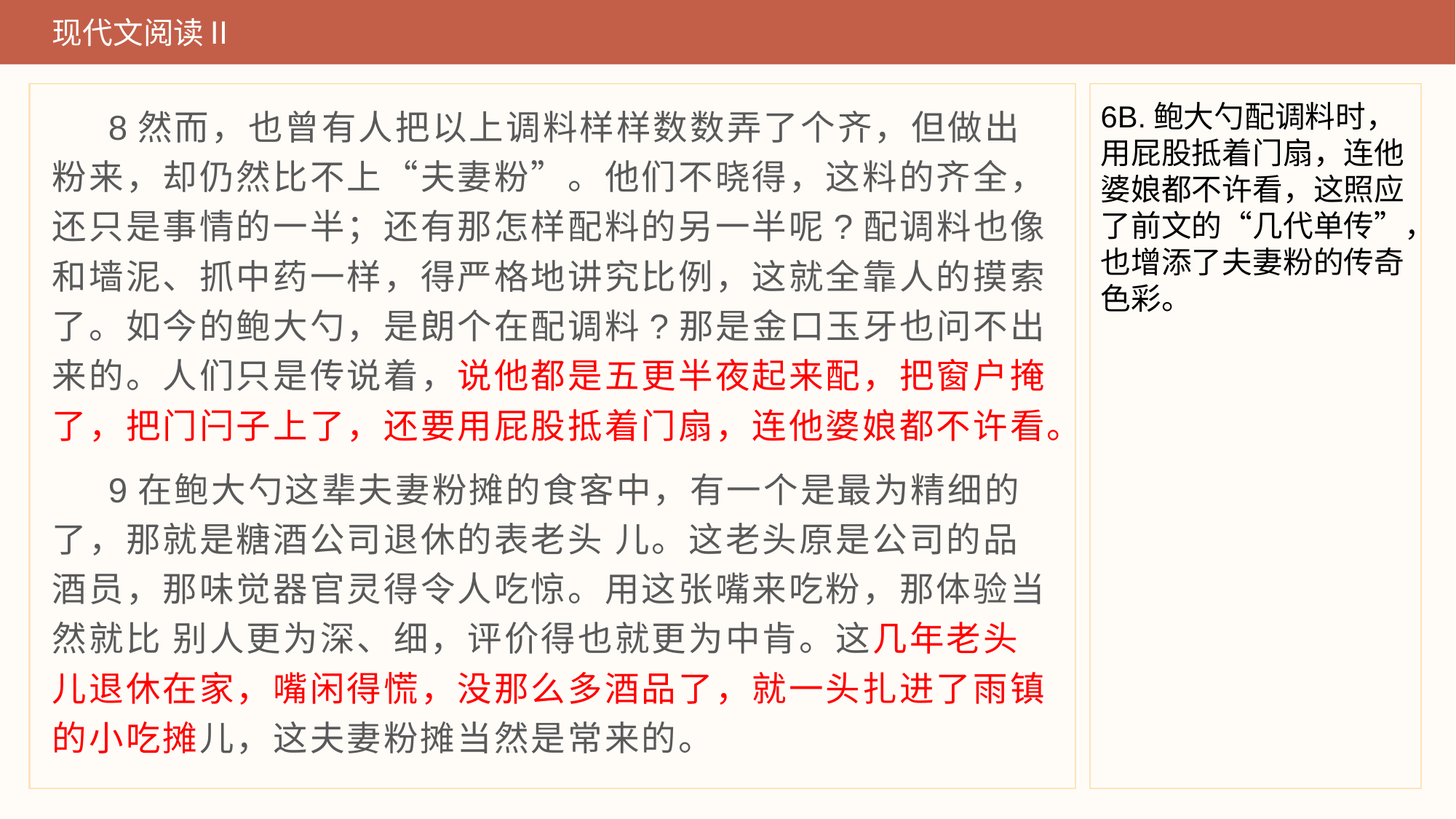

现代文阅读Ⅱ

8然而，也曾有人把以上调料样样数数弄了个齐，但做出粉来，却仍然比不上“夫妻粉”。他们不晓得，这料的齐全，还只是事情的一半；还有那怎样配料的另一半呢?配调料也像和墙泥、抓中药一样，得严格地讲究比例，这就全靠人的摸索了。如今的鲍大勺，是朗个在配调料?那是金口玉牙也问不出来的。人们只是传说着，说他都是五更半夜起来配，把窗户掩了，把门闩子上了，还要用屁股抵着门扇，连他婆娘都不许看。
9在鲍大勺这辈夫妻粉摊的食客中，有一个是最为精细的了，那就是糖酒公司退休的表老头 儿。这老头原是公司的品酒员，那味觉器官灵得令人吃惊。用这张嘴来吃粉，那体验当然就比 别人更为深、细，评价得也就更为中肯。这几年老头儿退休在家，嘴闲得慌，没那么多酒品了，就一头扎进了雨镇的小吃摊儿，这夫妻粉摊当然是常来的。
6B.鲍大勺配调料时，用屁股抵着门扇，连他婆娘都不许看，这照应了前文的“几代单传”，也增添了夫妻粉的传奇色彩。